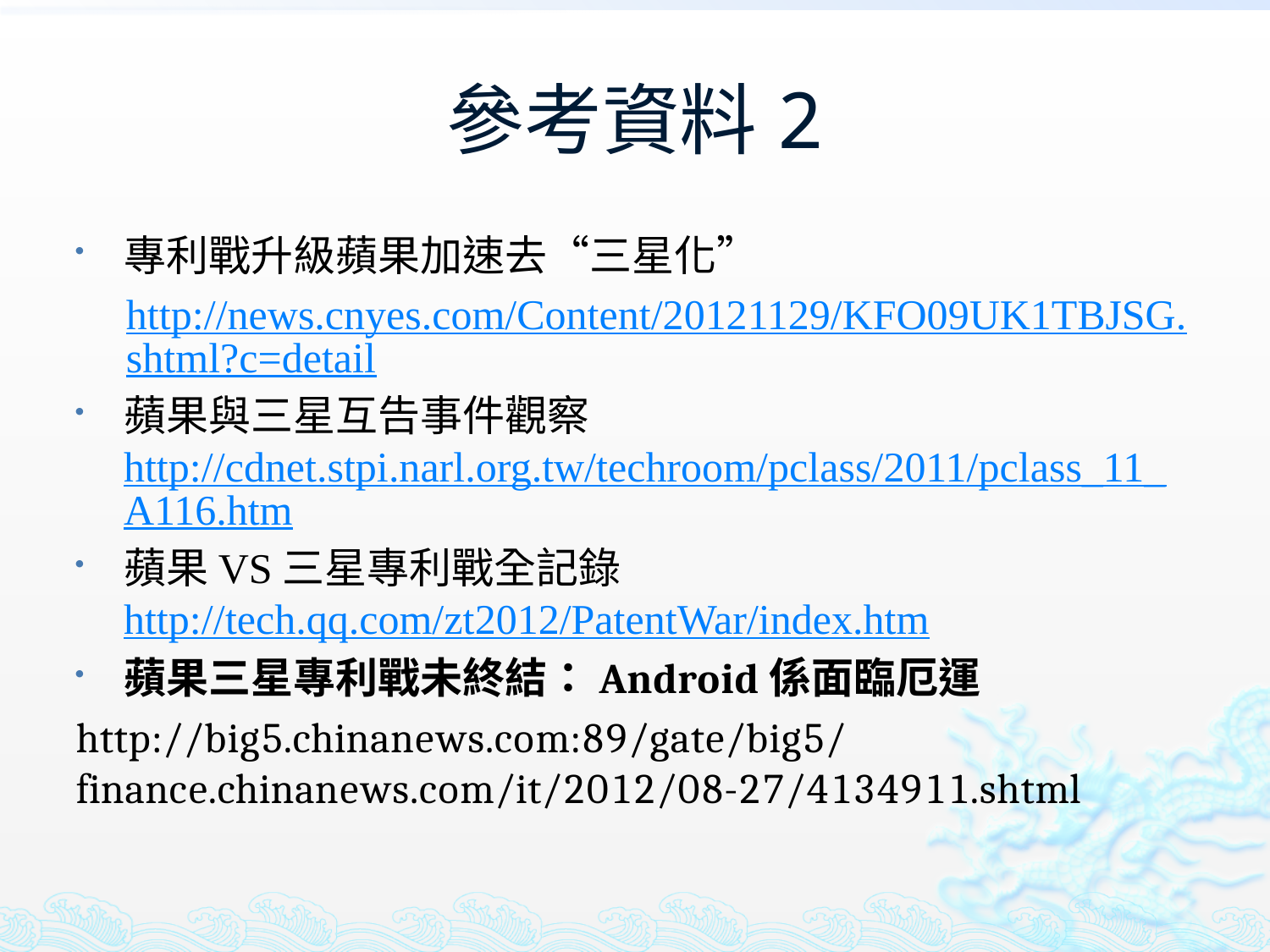

# 參考資料2
專利戰升級蘋果加速去“三星化”
http://news.cnyes.com/Content/20121129/KFO09UK1TBJSG.shtml?c=detail
蘋果與三星互告事件觀察http://cdnet.stpi.narl.org.tw/techroom/pclass/2011/pclass_11_A116.htm
蘋果VS三星專利戰全記錄
http://tech.qq.com/zt2012/PatentWar/index.htm
蘋果三星專利戰未終結：Android係面臨厄運
http://big5.chinanews.com:89/gate/big5/finance.chinanews.com/it/2012/08-27/4134911.shtml